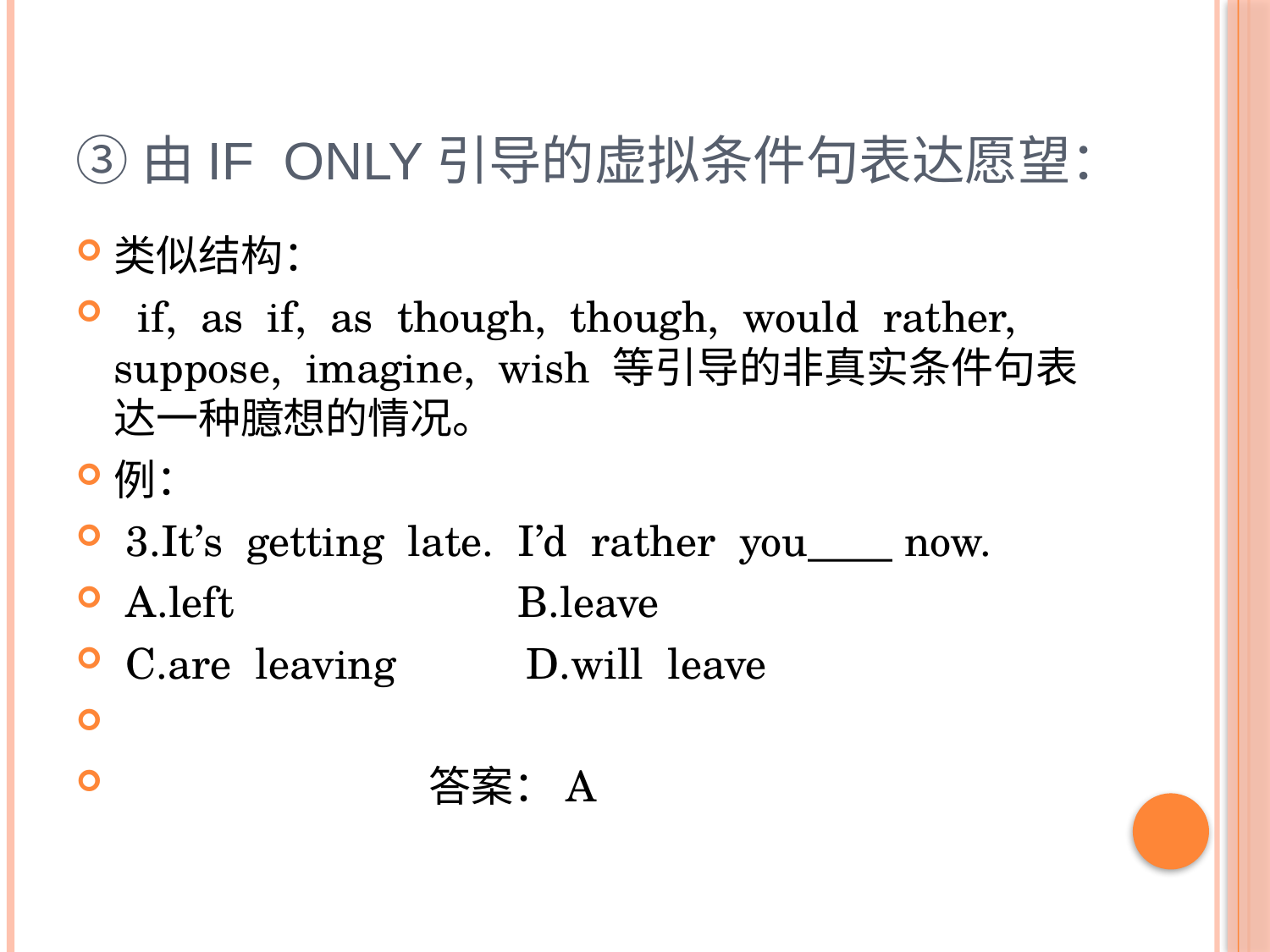

# ③由if  only引导的虚拟条件句表达愿望：
类似结构：
  if,  as  if,  as  though,  though,  would  rather,  suppose,  imagine,  wish 等引导的非真实条件句表达一种臆想的情况。
例：
 3.It’s  getting  late.  I’d  rather  you____ now.
 A.left                        B.leave
 C.are  leaving           D.will  leave

                                答案：A